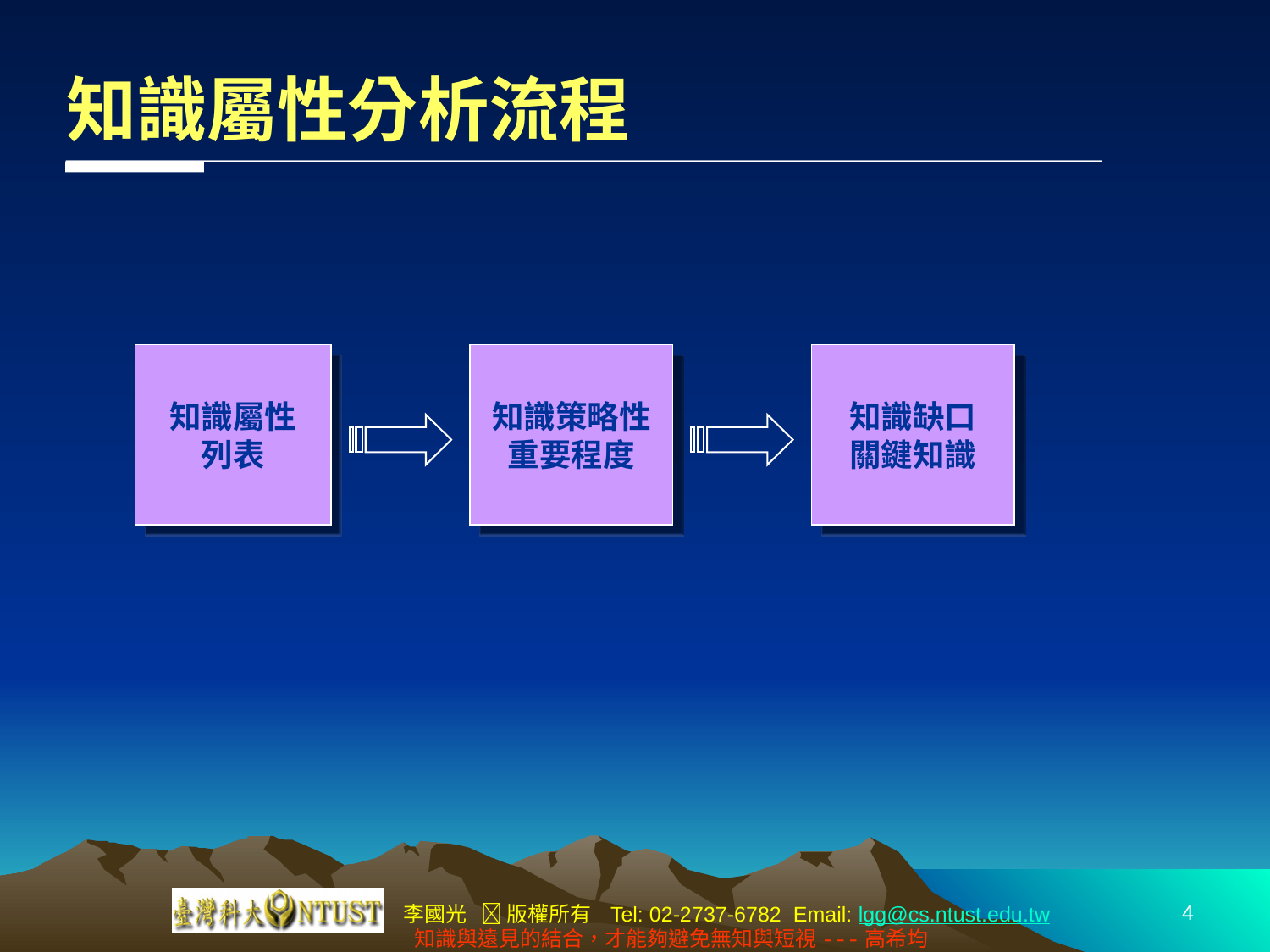

知識屬性分析流程

知識屬性
列表
知識策略性
重要程度
知識缺口
關鍵知識

4